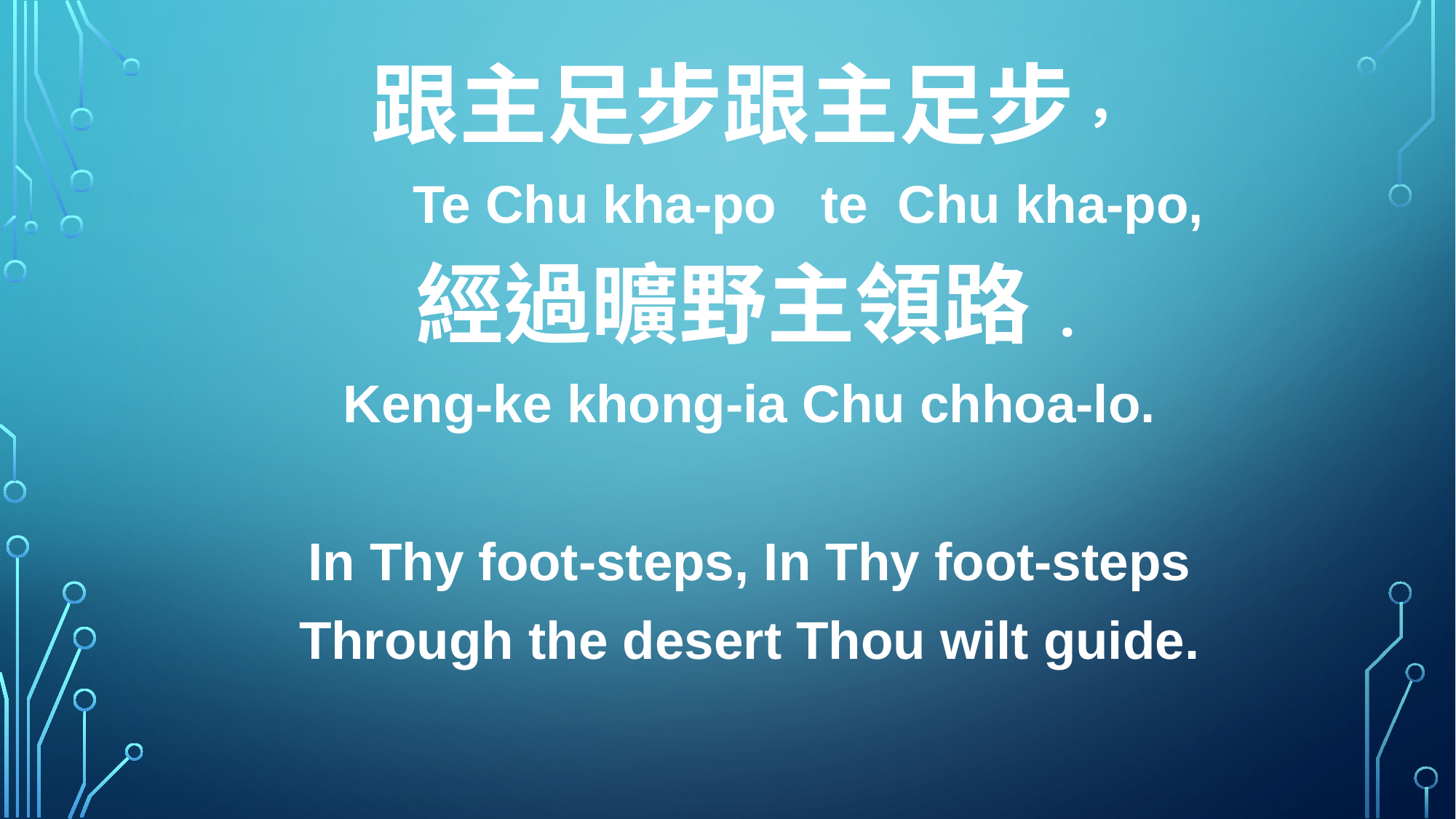

跟主足步跟主足步，
         Te Chu kha-po   te  Chu kha-po,
經過曠野主領路.
Keng-ke khong-ia Chu chhoa-lo.

In Thy foot-steps, In Thy foot-steps
Through the desert Thou wilt guide.